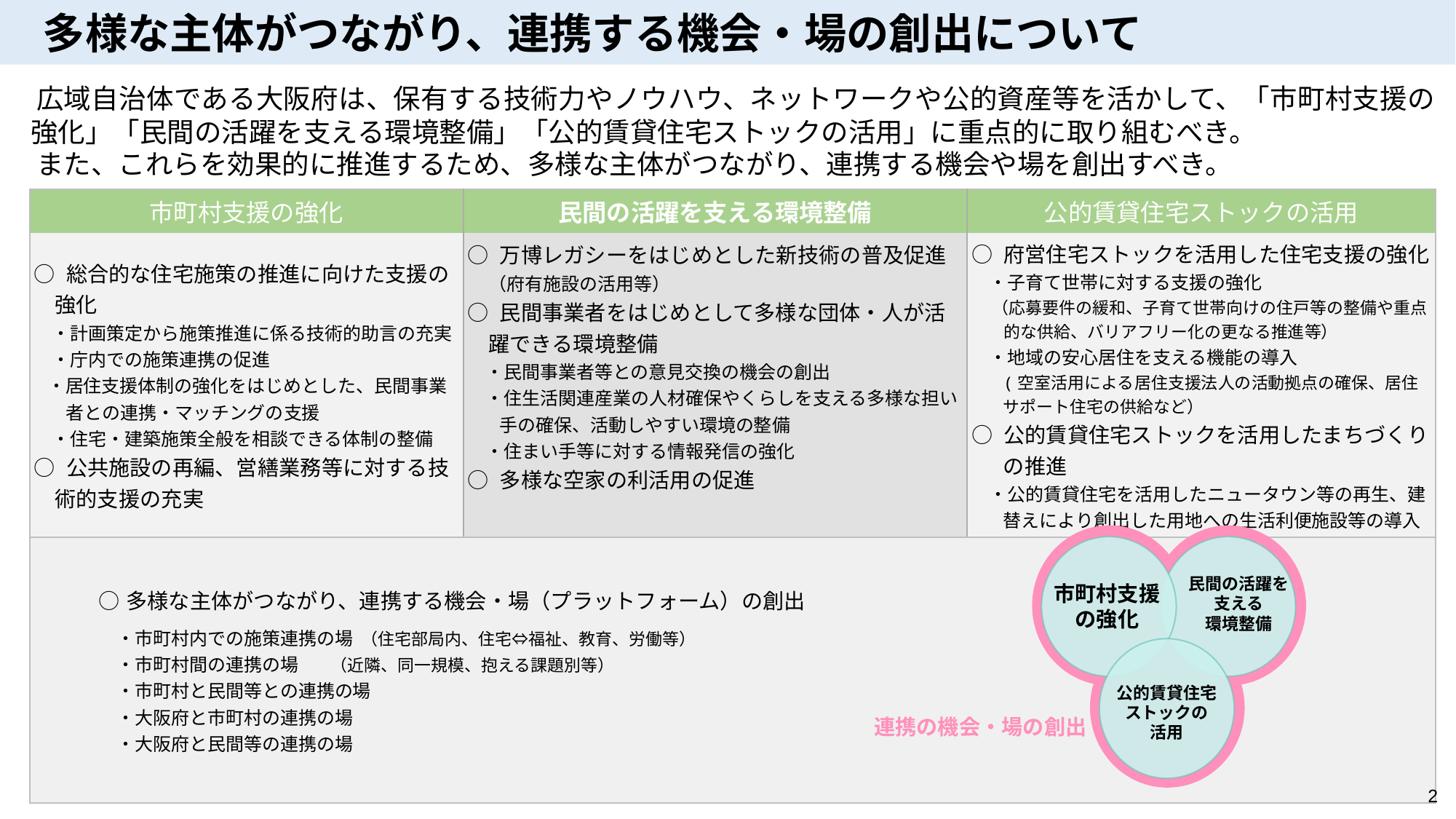

多様な主体がつながり、連携する機会・場の創出について
　広域自治体である大阪府は、保有する技術力やノウハウ、ネットワークや公的資産等を活かして、「市町村支援の強化」「民間の活躍を支える環境整備」「公的賃貸住宅ストックの活用」に重点的に取り組むべき。
　また、これらを効果的に推進するため、多様な主体がつながり、連携する機会や場を創出すべき。
| 市町村支援の強化 | 民間の活躍を支える環境整備 | 公的賃貸住宅ストックの活用 |
| --- | --- | --- |
| ○ 総合的な住宅施策の推進に向けた支援の強化 　・計画策定から施策推進に係る技術的助言の充実 　・庁内での施策連携の促進 ・居住支援体制の強化をはじめとした、民間事業者との連携・マッチングの支援 　・住宅・建築施策全般を相談できる体制の整備 ○ 公共施設の再編、営繕業務等に対する技術的支援の充実 | ○ 万博レガシーをはじめとした新技術の普及促進（府有施設の活用等） ○ 民間事業者をはじめとして多様な団体・人が活躍できる環境整備 　・民間事業者等との意見交換の機会の創出 　・住生活関連産業の人材確保やくらしを支える多様な担い手の確保、活動しやすい環境の整備 　・住まい手等に対する情報発信の強化 ○ 多様な空家の利活用の促進 | ○ 府営住宅ストックを活用した住宅支援の強化 　・子育て世帯に対する支援の強化 （応募要件の緩和、子育て世帯向けの住戸等の整備や重点的な供給、バリアフリー化の更なる推進等） 　・地域の安心居住を支える機能の導入 (空室活用による居住支援法人の活動拠点の確保、居住サポート住宅の供給など） ○ 公的賃貸住宅ストックを活用したまちづくりの推進 　・公的賃貸住宅を活用したニュータウン等の再生、建替えにより創出した用地への生活利便施設等の導入 |
| ○多様な主体がつながり、連携する機会・場（プラットフォーム）の創出 　・市町村内での施策連携の場 （住宅部局内、住宅⇔福祉、教育、労働等） 　・市町村間の連携の場 （近隣、同一規模、抱える課題別等） 　・市町村と民間等との連携の場 　・大阪府と市町村の連携の場 　・大阪府と民間等の連携の場 |  |  |

民間の活躍を
支える
環境整備
市町村支援
の強化

公的賃貸住宅
ストックの
活用
連携の機会・場の創出
2